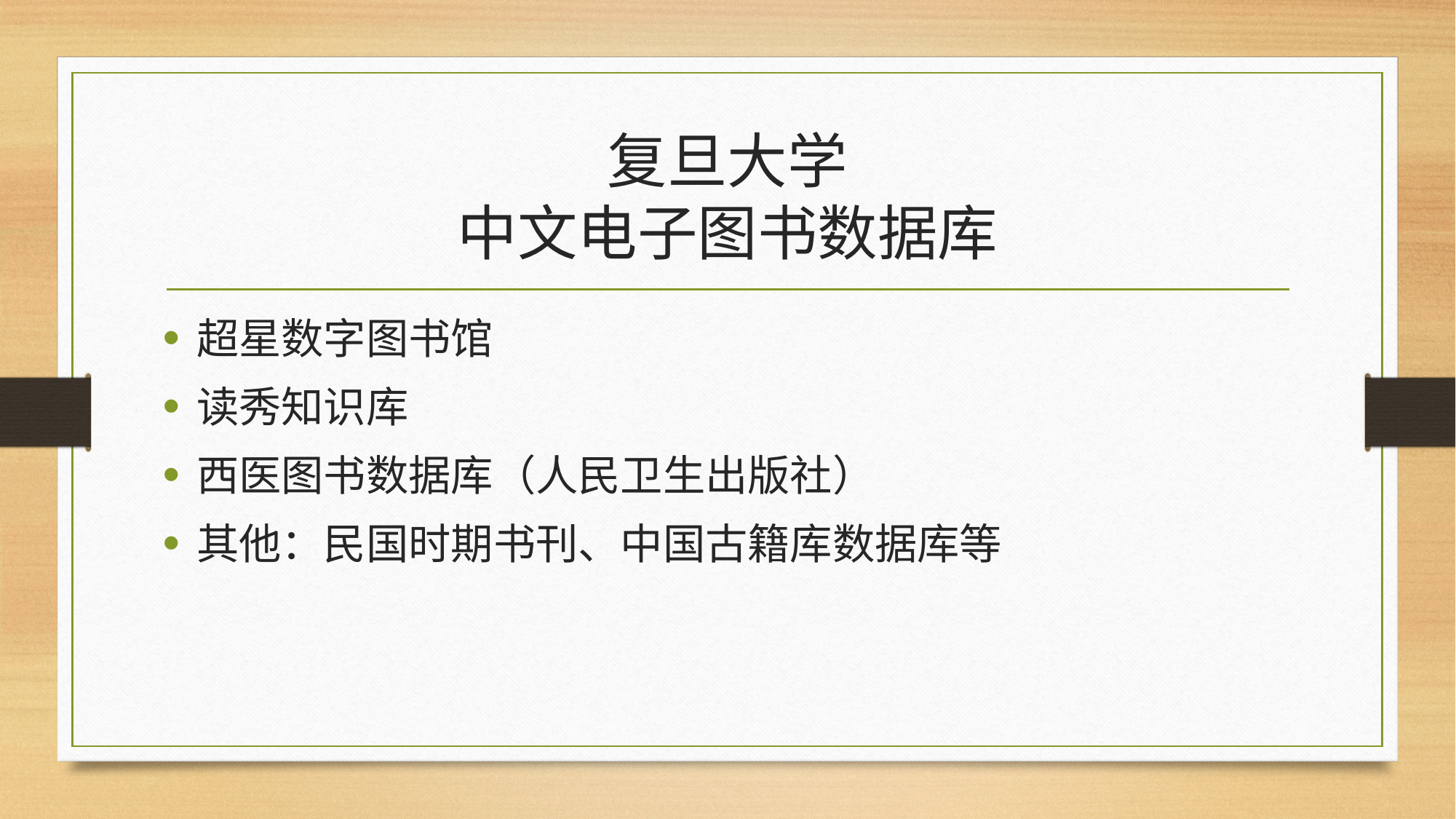

# 复旦大学 中文电子图书数据库
超星数字图书馆
读秀知识库
西医图书数据库（人民卫生出版社）
其他：民国时期书刊、中国古籍库数据库等